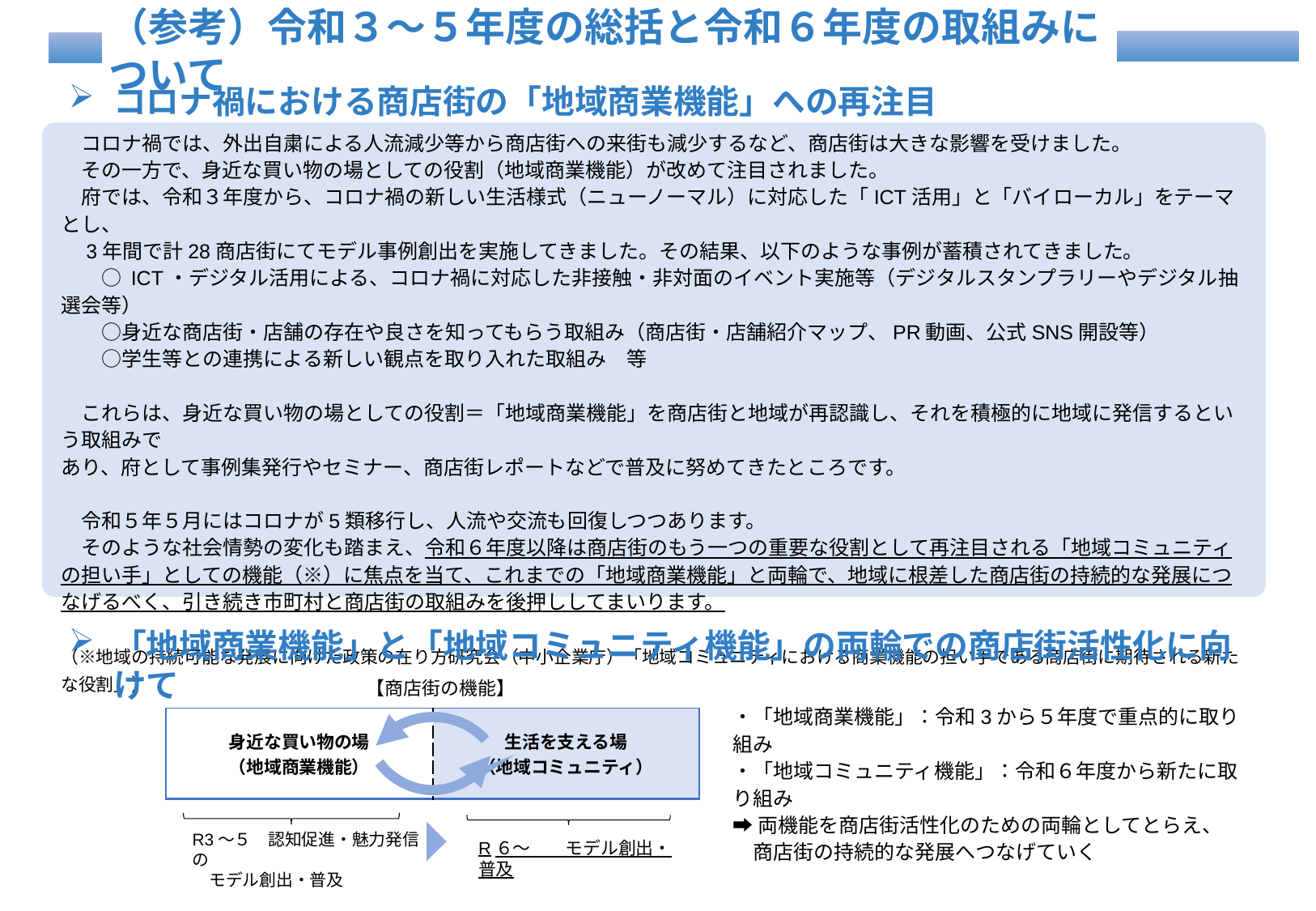

（参考）令和３～５年度の総括と令和６年度の取組みについて

コロナ禍における商店街の「地域商業機能」への再注目
　コロナ禍では、外出自粛による人流減少等から商店街への来街も減少するなど、商店街は大きな影響を受けました。
　その一方で、身近な買い物の場としての役割（地域商業機能）が改めて注目されました。
　府では、令和３年度から、コロナ禍の新しい生活様式（ニューノーマル）に対応した「ICT活用」と「バイローカル」をテーマとし、
　3年間で計28商店街にてモデル事例創出を実施してきました。その結果、以下のような事例が蓄積されてきました。
　　○ ICT・デジタル活用による、コロナ禍に対応した非接触・非対面のイベント実施等（デジタルスタンプラリーやデジタル抽選会等）
　　○身近な商店街・店舗の存在や良さを知ってもらう取組み（商店街・店舗紹介マップ、PR動画、公式SNS開設等）
　　○学生等との連携による新しい観点を取り入れた取組み　等

　これらは、身近な買い物の場としての役割＝「地域商業機能」を商店街と地域が再認識し、それを積極的に地域に発信するという取組みで
あり、府として事例集発行やセミナー、商店街レポートなどで普及に努めてきたところです。

　令和５年５月にはコロナが5類移行し、人流や交流も回復しつつあります。
　そのような社会情勢の変化も踏まえ、令和６年度以降は商店街のもう一つの重要な役割として再注目される「地域コミュニティの担い手」としての機能（※）に焦点を当て、これまでの「地域商業機能」と両輪で、地域に根差した商店街の持続的な発展につなげるべく、引き続き市町村と商店街の取組みを後押ししてまいります。

（※地域の持続可能な発展に向けた政策の在り方研究会（中小企業庁）「地域コミュニティにおける商業機能の担い手である商店街に期待される新たな役割」）

「地域商業機能」と「地域コミュニティ機能」の両輪での商店街活性化に向けて

【商店街の機能】
・「地域商業機能」：令和3から５年度で重点的に取り組み
・「地域コミュニティ機能」：令和６年度から新たに取り組み
➡両機能を商店街活性化のための両輪としてとらえ、
　商店街の持続的な発展へつなげていく
| 身近な買い物の場 （地域商業機能） | 生活を支える場 （地域コミュニティ） |
| --- | --- |

R3～５　認知促進・魅力発信の
　モデル創出・普及
R６～　　モデル創出・普及